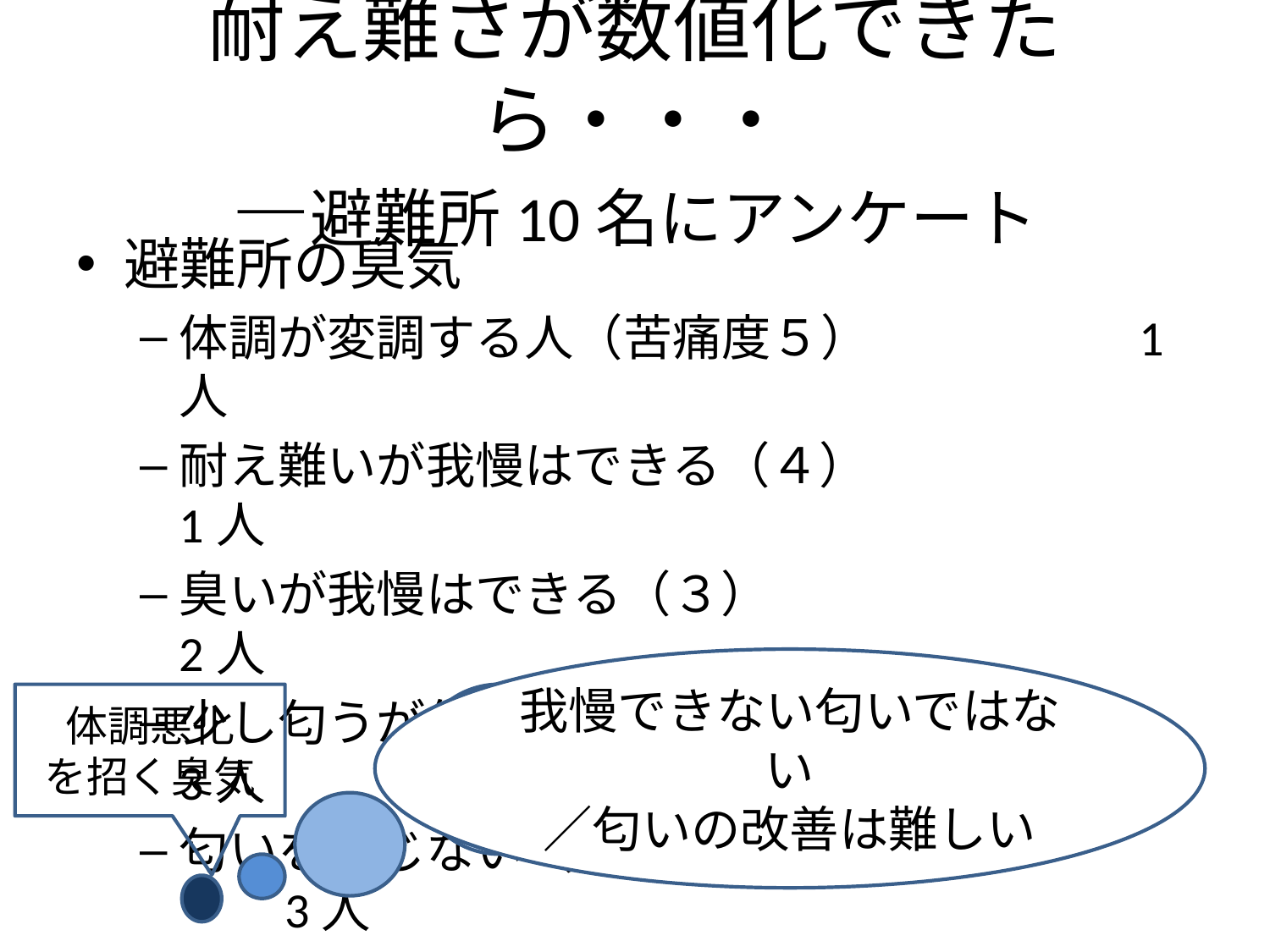

# 耐え難さが数値化できたら・・・ ―避難所10名にアンケート
避難所の臭気
体調が変調する人（苦痛度５）　　　　　 1人
耐え難いが我慢はできる（４）　　　　　　1人
臭いが我慢はできる（３）　　　　　　　　  2人
少し匂うが気にしない（２）　　　 　　　　  3人
匂いを感じない（0）　　　　　　　　　　　    3人
我慢できない匂いではない
／匂いの改善は難しい

体調悪化
を招く臭気